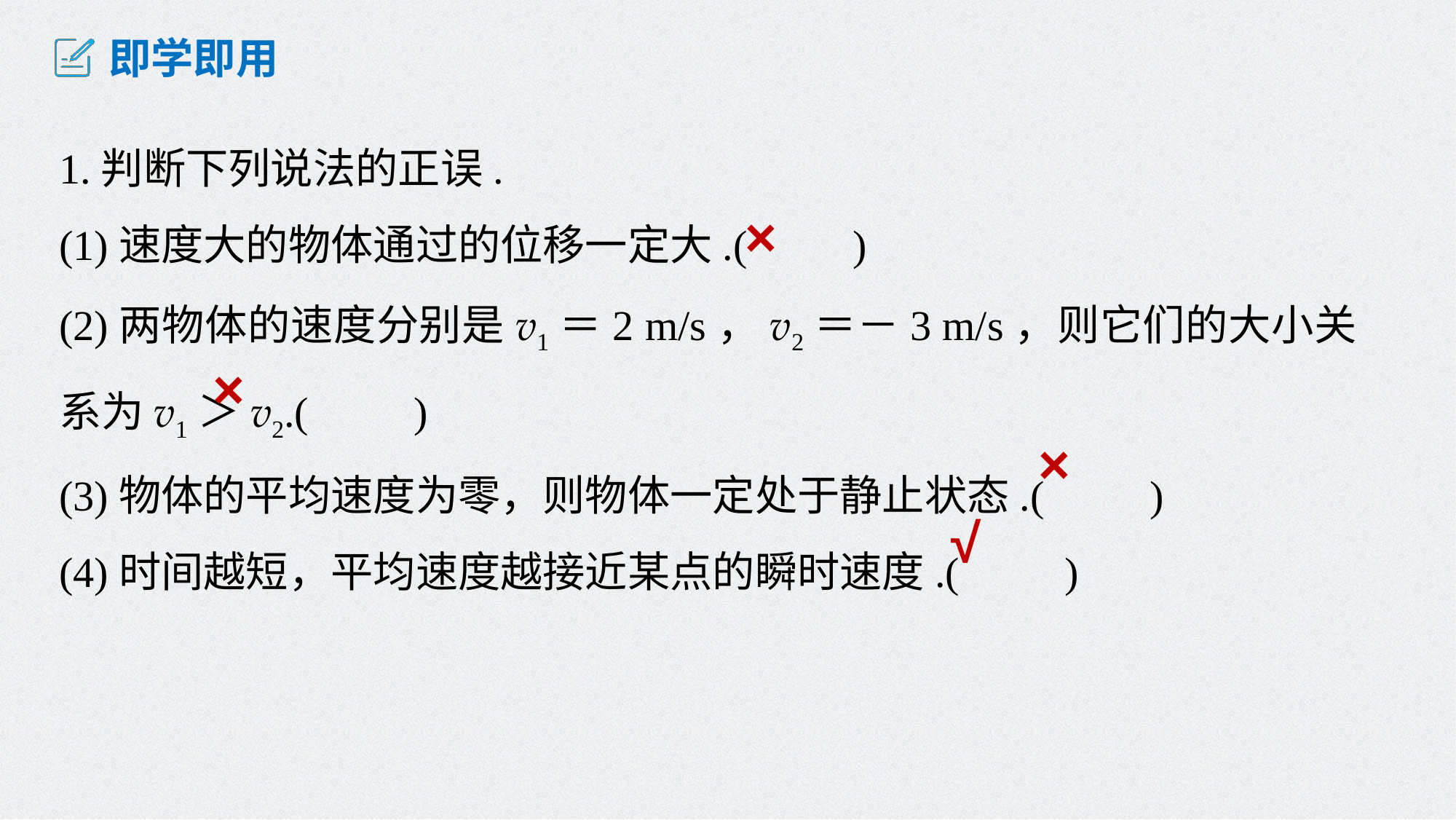

即学即用

1.判断下列说法的正误.
(1)速度大的物体通过的位移一定大.(　　)
(2)两物体的速度分别是v1＝2 m/s，v2＝－3 m/s，则它们的大小关系为v1＞v2.(　　)
(3)物体的平均速度为零，则物体一定处于静止状态.(　　)
(4)时间越短，平均速度越接近某点的瞬时速度.(　　)
×
×
×
√